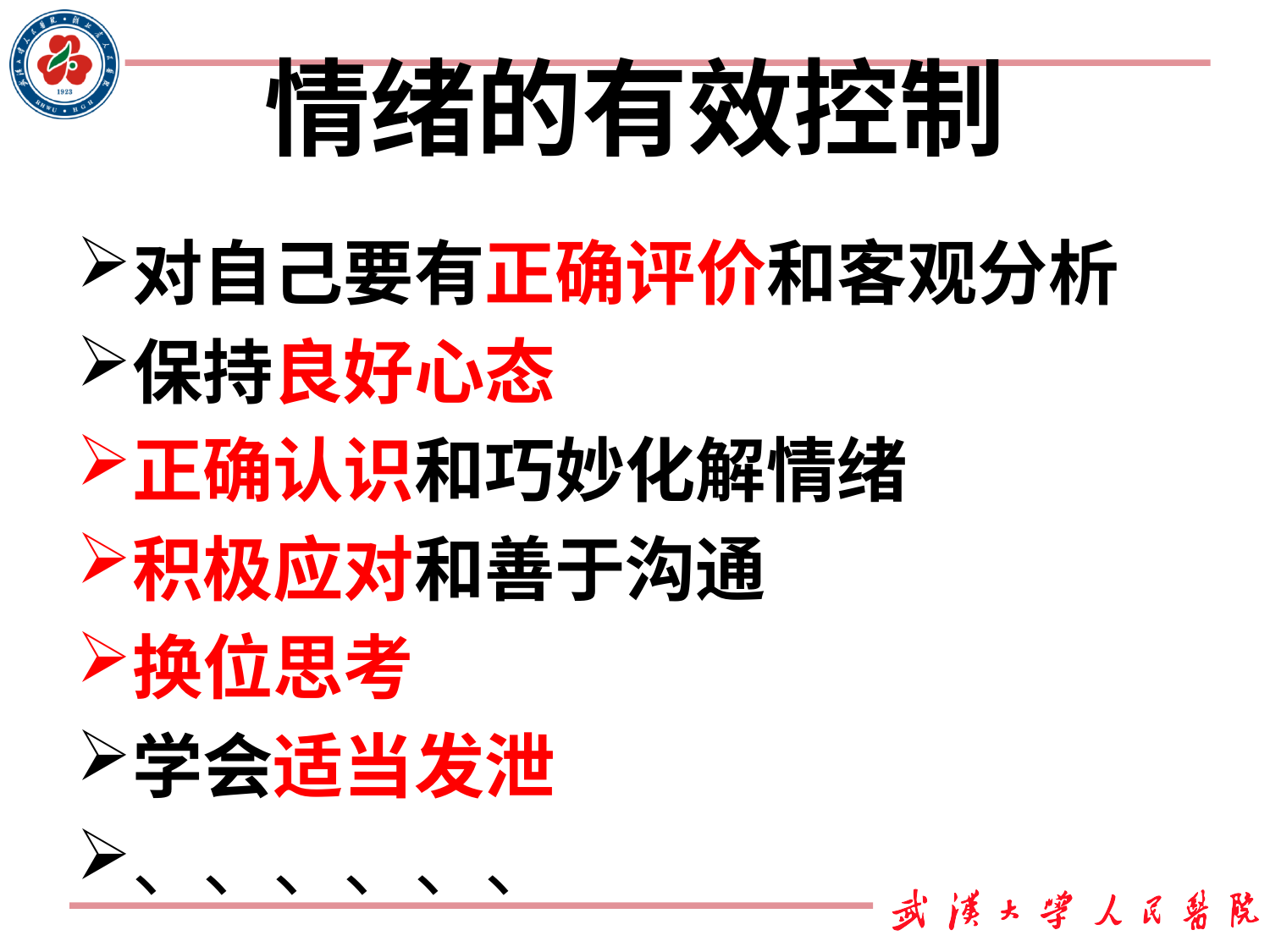

# 情绪的有效控制
对自己要有正确评价和客观分析
保持良好心态
正确认识和巧妙化解情绪
积极应对和善于沟通
换位思考
学会适当发泄
、、、、、、